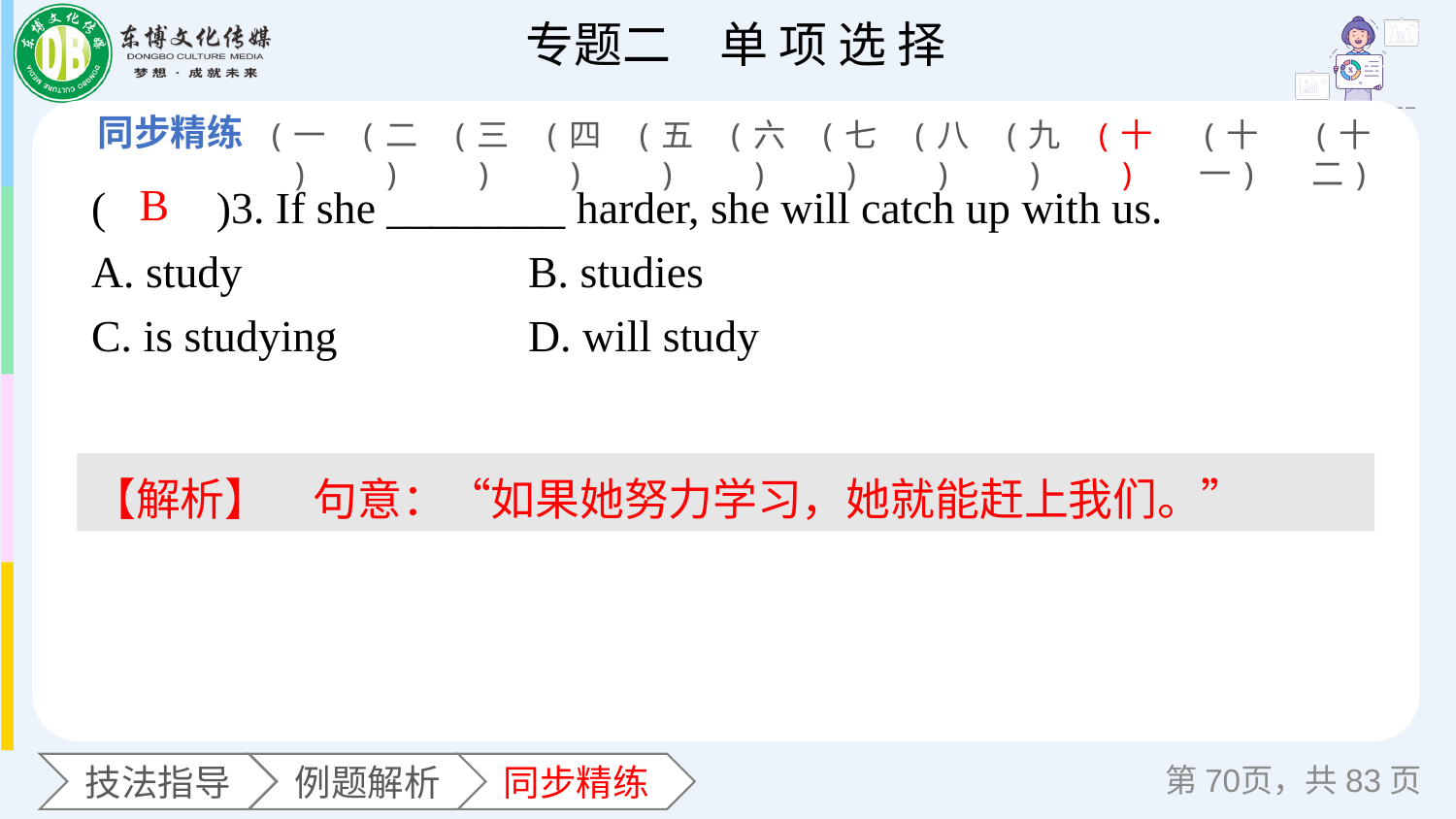

(一)
(二)
(三)
(四)
(五)
(六)
(七)
(八)
(九)
(十)
(十一)
(十二)
(　　)3. If she ________ harder, she will catch up with us.
A. study    		B. studies
C. is studying    		D. will study
B
【解析】　句意：“如果她努力学习，她就能赶上我们。”
第70页，共83页